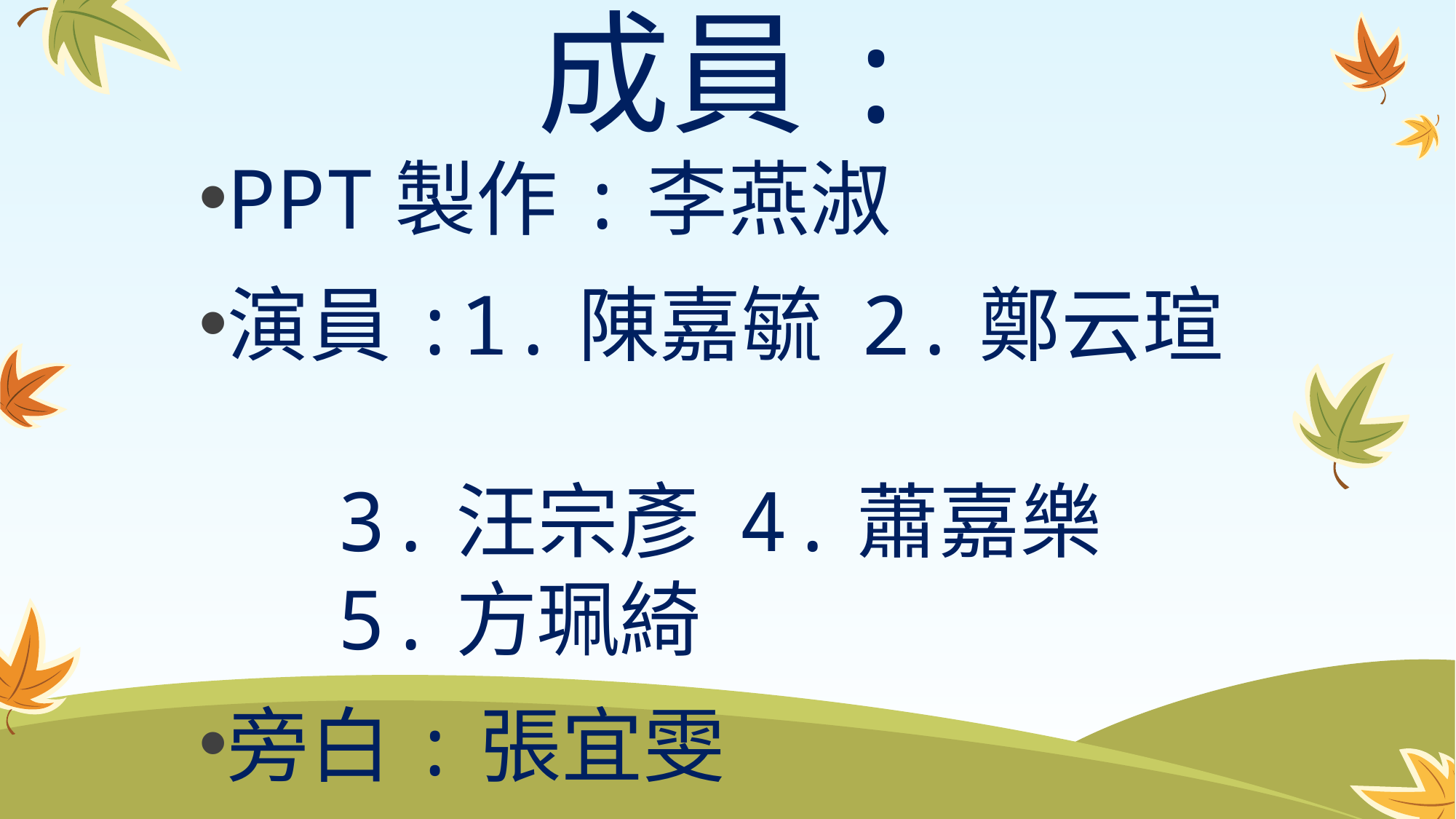

# 成員:
PPT製作:李燕淑
演員:1.陳嘉毓 2.鄭云瑄
     3.汪宗彥 4.蕭嘉樂
     5.方珮綺
旁白:張宜雯
心得:李孟璇